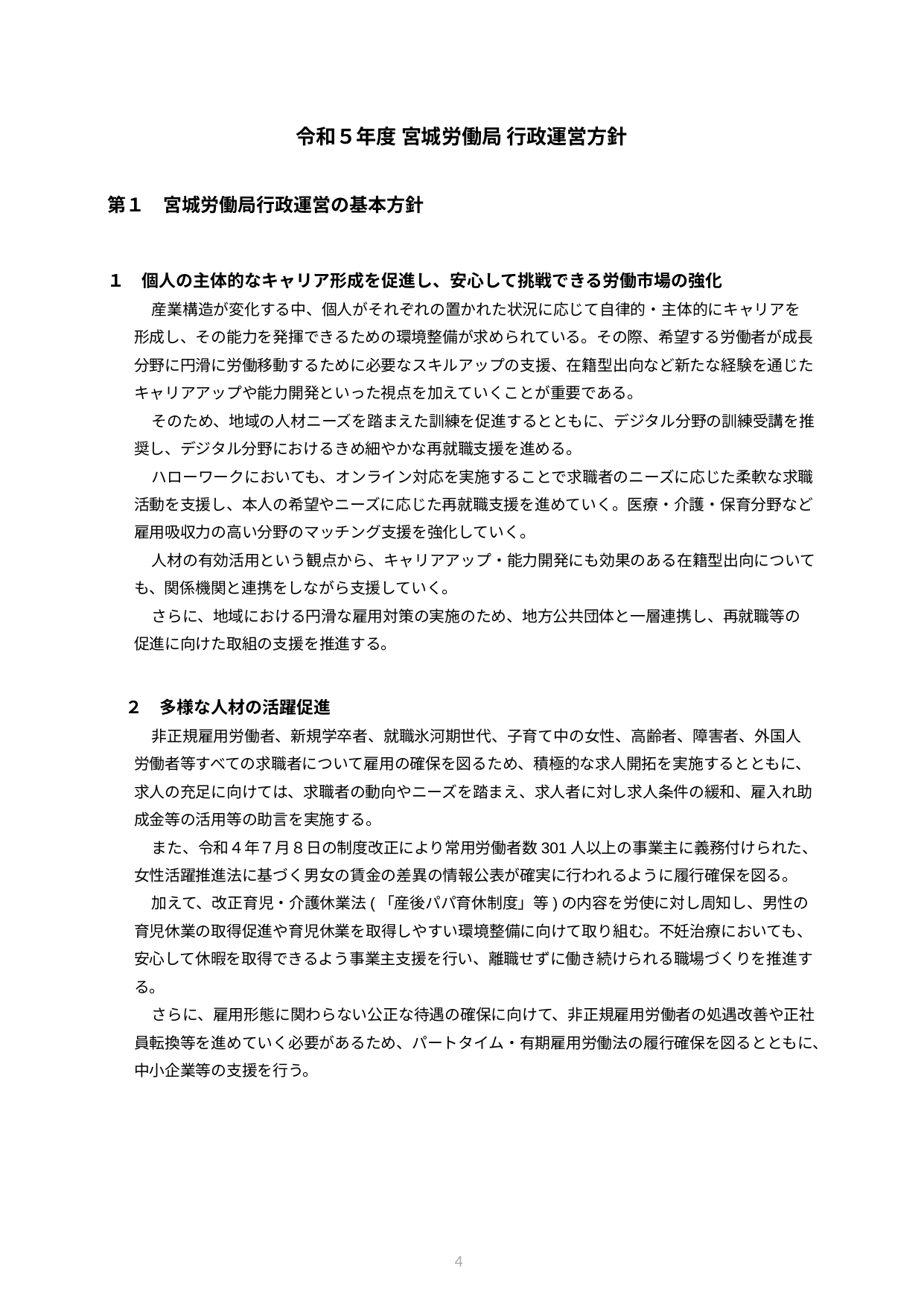

令和５年度 宮城労働局 行政運営方針

第１　宮城労働局行政運営の基本方針

１　個人の主体的なキャリア形成を促進し、安心して挑戦できる労働市場の強化
産業構造が変化する中、個人がそれぞれの置かれた状況に応じて自律的・主体的にキャリアを形成し、その能力を発揮できるための環境整備が求められている。その際、希望する労働者が成長分野に円滑に労働移動するために必要なスキルアップの支援、在籍型出向など新たな経験を通じたキャリアアップや能力開発といった視点を加えていくことが重要である。
そのため、地域の人材ニーズを踏まえた訓練を促進するとともに、デジタル分野の訓練受講を推奨し、デジタル分野におけるきめ細やかな再就職支援を進める。
ハローワークにおいても、オンライン対応を実施することで求職者のニーズに応じた柔軟な求職活動を支援し、本人の希望やニーズに応じた再就職支援を進めていく。医療・介護・保育分野など雇用吸収力の高い分野のマッチング支援を強化していく。
人材の有効活用という観点から、キャリアアップ・能力開発にも効果のある在籍型出向についても、関係機関と連携をしながら支援していく。
さらに、地域における円滑な雇用対策の実施のため、地方公共団体と一層連携し、再就職等の促進に向けた取組の支援を推進する。

２　多様な人材の活躍促進
非正規雇用労働者、新規学卒者、就職氷河期世代、子育て中の女性、高齢者、障害者、外国人労働者等すべての求職者について雇用の確保を図るため、積極的な求人開拓を実施するとともに、求人の充足に向けては、求職者の動向やニーズを踏まえ、求人者に対し求人条件の緩和、雇入れ助成金等の活用等の助言を実施する。
また、令和４年７月８日の制度改正により常用労働者数301人以上の事業主に義務付けられた、女性活躍推進法に基づく男女の賃金の差異の情報公表が確実に行われるように履行確保を図る。
加えて、改正育児・介護休業法(「産後パパ育休制度」等)の内容を労使に対し周知し、男性の育児休業の取得促進や育児休業を取得しやすい環境整備に向けて取り組む。不妊治療においても、安心して休暇を取得できるよう事業主支援を行い、離職せずに働き続けられる職場づくりを推進する。
さらに、雇用形態に関わらない公正な待遇の確保に向けて、非正規雇用労働者の処遇改善や正社員転換等を進めていく必要があるため、パートタイム・有期雇用労働法の履行確保を図るとともに、中小企業等の支援を行う。

4